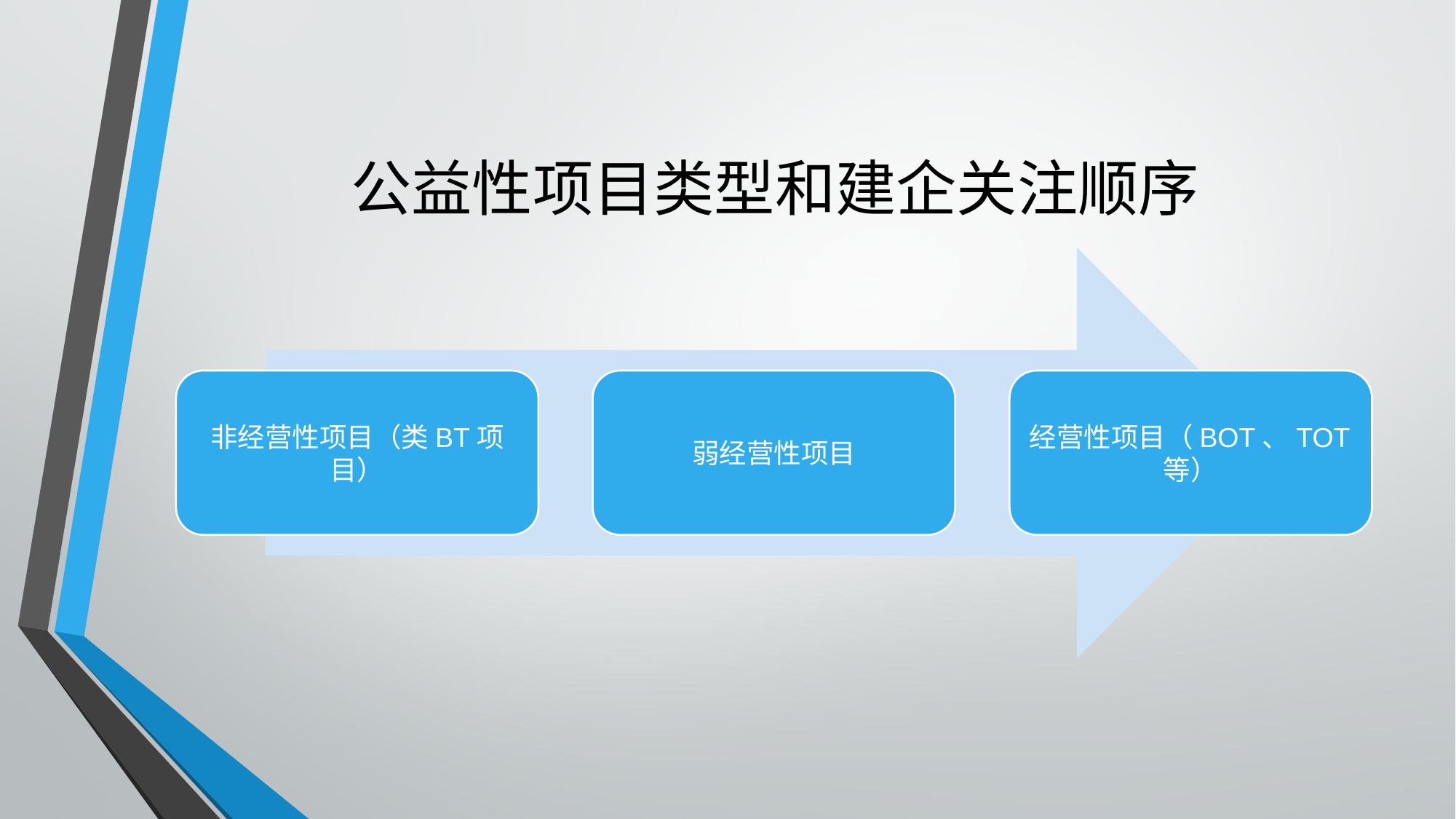

# 公益性项目类型和建企关注顺序
非经营性项目（类BT项目）
弱经营性项目
经营性项目（BOT、TOT等）